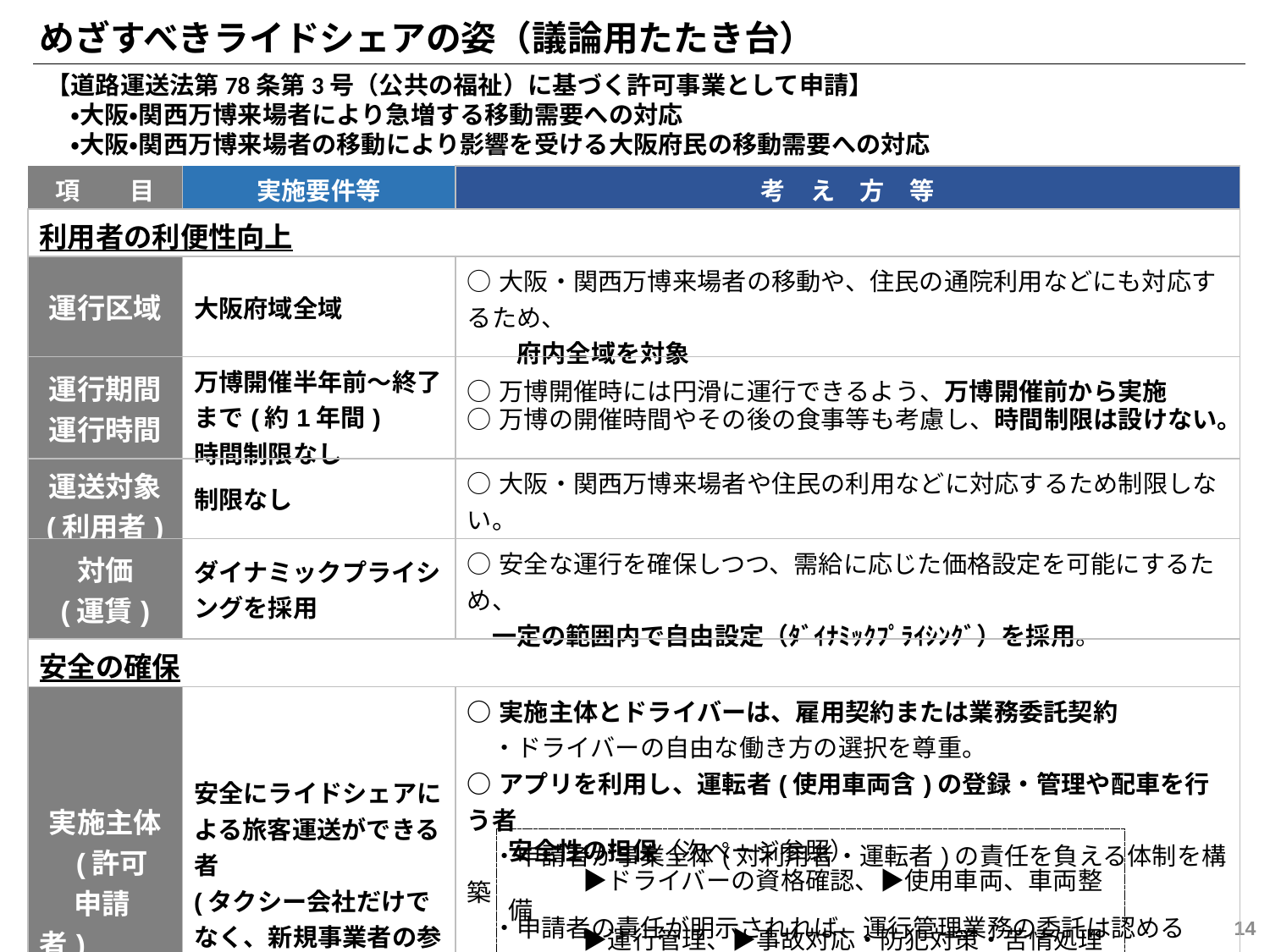

めざすべきライドシェアの姿（議論用たたき台）
【道路運送法第78条第3号（公共の福祉）に基づく許可事業として申請】
　・大阪・関西万博来場者により急増する移動需要への対応
　・大阪・関西万博来場者の移動により影響を受ける大阪府民の移動需要への対応
| 項　　目 | 実施要件等 | 考　え　方　等 |
| --- | --- | --- |
| 利用者の利便性向上 |  |  |
| 運行区域 | 大阪府域全域 | ○大阪・関西万博来場者の移動や、住民の通院利用などにも対応するため、 　　府内全域を対象 |
| 運行期間 運行時間 | 万博開催半年前～終了まで(約1年間) 時間制限なし | ○万博開催時には円滑に運行できるよう、万博開催前から実施 ○万博の開催時間やその後の食事等も考慮し、時間制限は設けない。 |
| 運送対象 (利用者) | 制限なし | ○大阪・関西万博来場者や住民の利用などに対応するため制限しない。 |
| 対価 (運賃) | ダイナミックプライシングを採用 | ○安全な運行を確保しつつ、需給に応じた価格設定を可能にするため、　 　一定の範囲内で自由設定（ﾀﾞｲﾅﾐｯｸﾌﾟﾗｲｼﾝｸﾞ）を採用。 |
| 安全の確保 |  |  |
| 実施主体 　(許可 　 申請者) | 安全にライドシェアによる旅客運送ができる者 (タクシー会社だけでなく、新規事業者の参入を認める) | ○実施主体とドライバーは、雇用契約または業務委託契約 　・ドライバーの自由な働き方の選択を尊重。 ○アプリを利用し、運転者(使用車両含)の登録・管理や配車を行う者 　・申請者が事業全体(対利用者・運転者)の責任を負える体制を構築　 　・申請者の責任が明示されれば、運行管理業務の委託は認める ○ドライバーの契約形態にかかわらず安全性を担保できる体制を構築 |
安全性の担保（次ページ参照）
　　　▶ドライバーの資格確認、▶使用車両、車両整備
　　　▶運行管理、▶事故対応・防犯対策・苦情処理
14